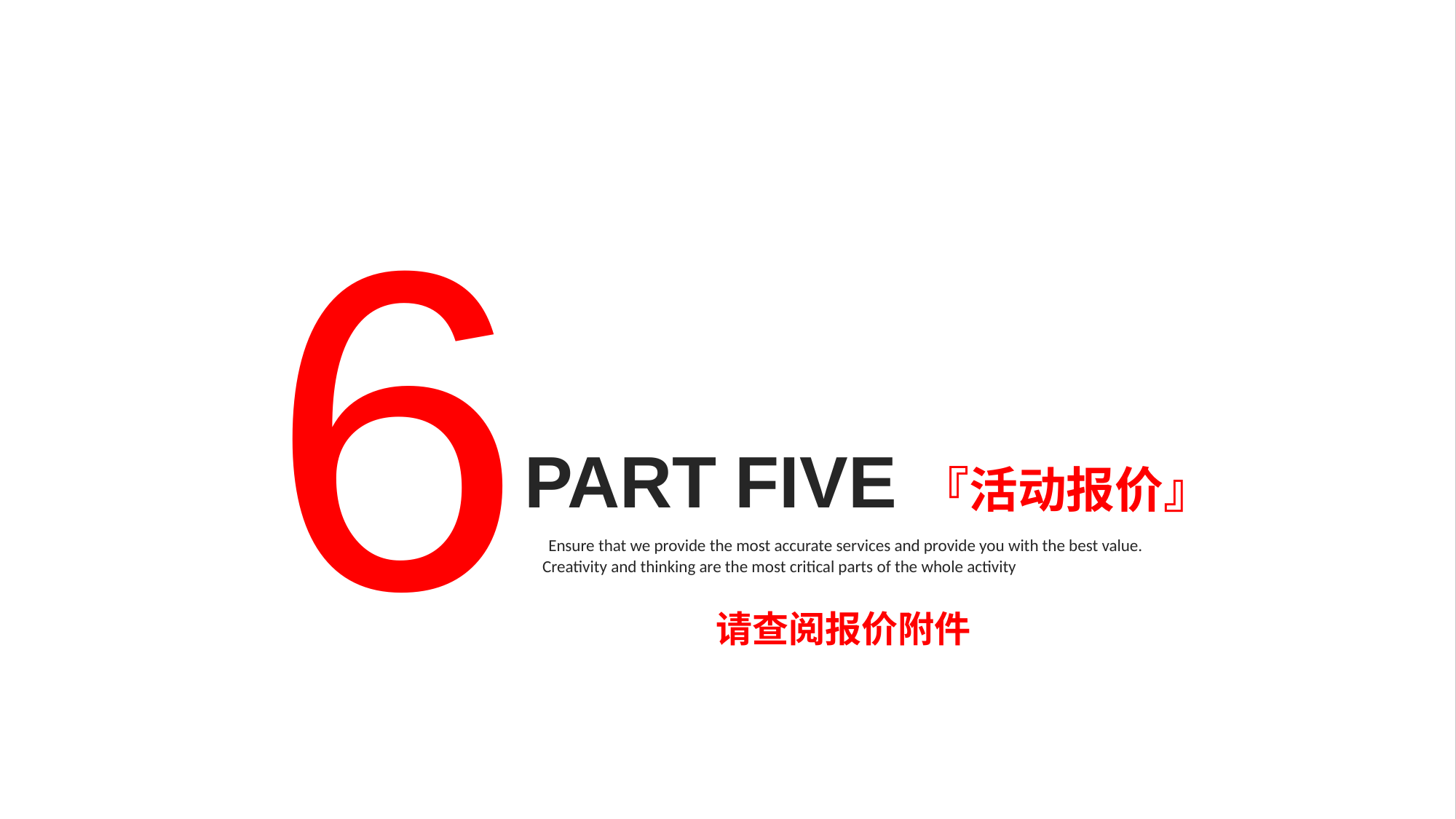

6
PART FIVE 『活动报价』
Ensure that we provide the most accurate services and provide you with the best value.
Creativity and thinking are the most critical parts of the whole activity
请查阅报价附件